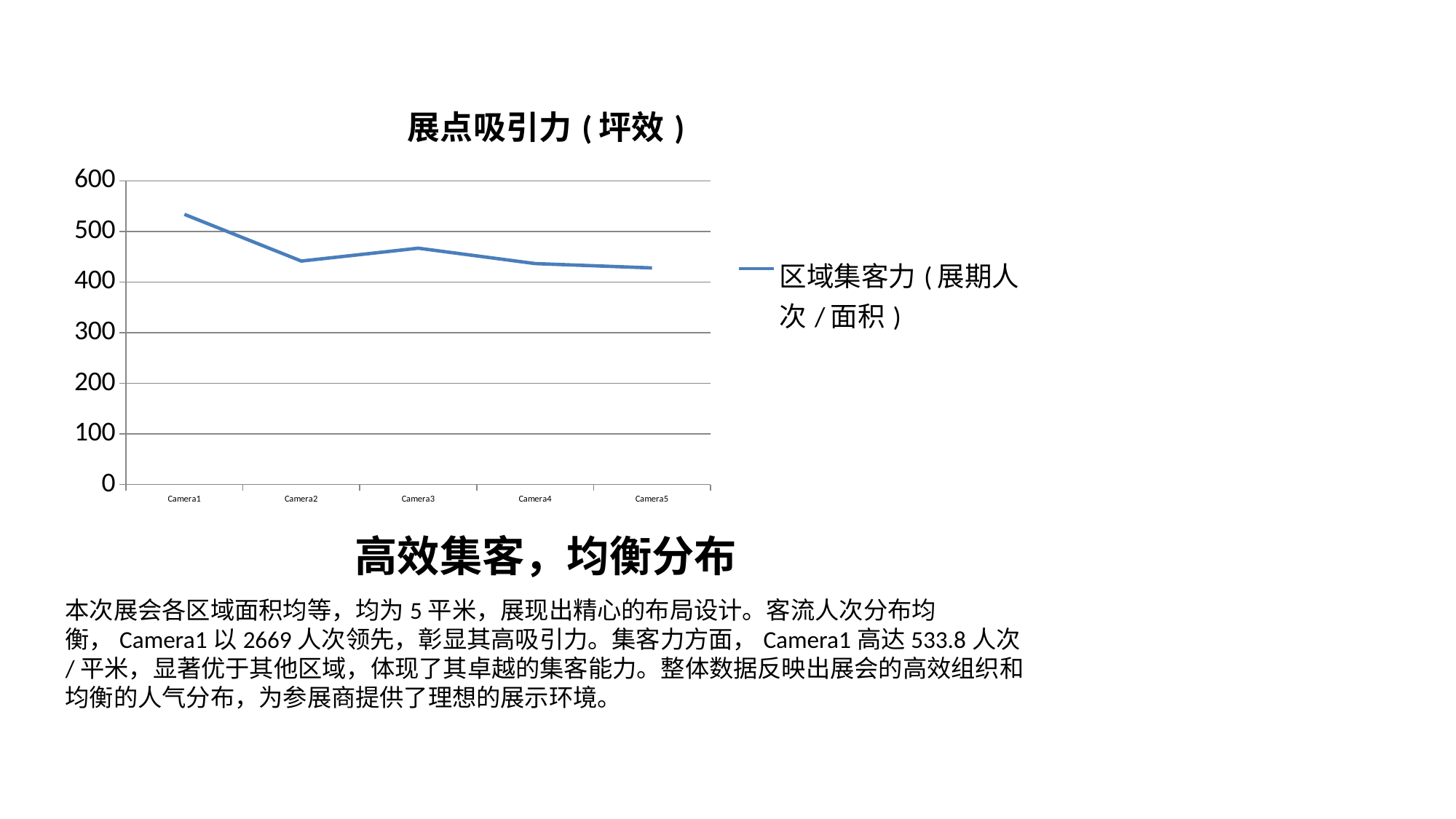

### Chart: 展点吸引力(坪效)

| Category | 区域集客力(展期人次/面积) |
|---|---|
| Camera1 | 533.8 |
| Camera2 | 441.6 |
| Camera3 | 467.0 |
| Camera4 | 436.6 |
| Camera5 | 428.0 |
高效集客，均衡分布
本次展会各区域面积均等，均为5平米，展现出精心的布局设计。客流人次分布均衡，Camera1以2669人次领先，彰显其高吸引力。集客力方面，Camera1高达533.8人次/平米，显著优于其他区域，体现了其卓越的集客能力。整体数据反映出展会的高效组织和均衡的人气分布，为参展商提供了理想的展示环境。